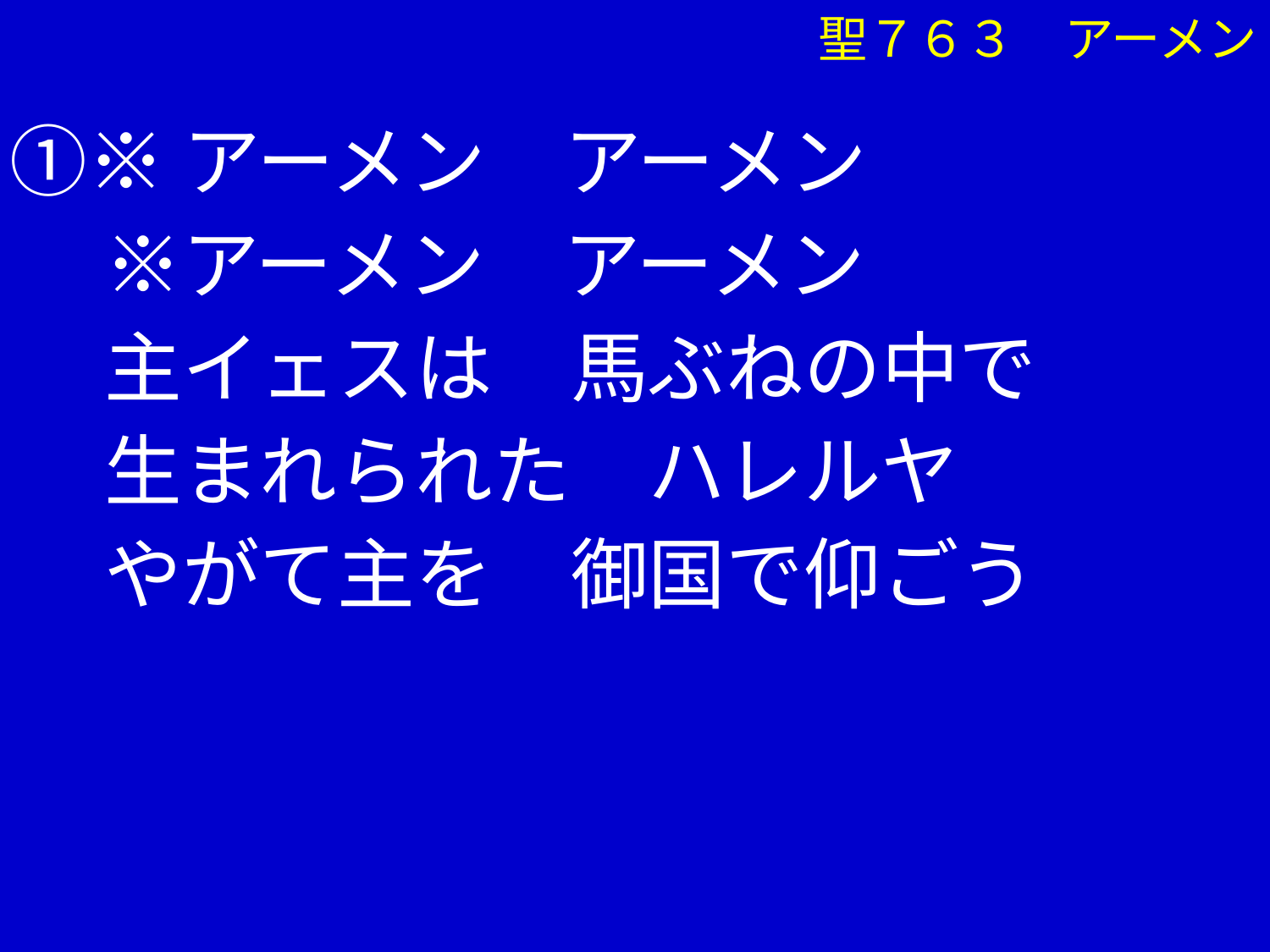

聖７６３　アーメン
①※アーメン　アーメン
　 ※アーメン　アーメン
　 主イェスは　馬ぶねの中で
　 生まれられた　ハレルヤ
　 やがて主を　御国で仰ごう